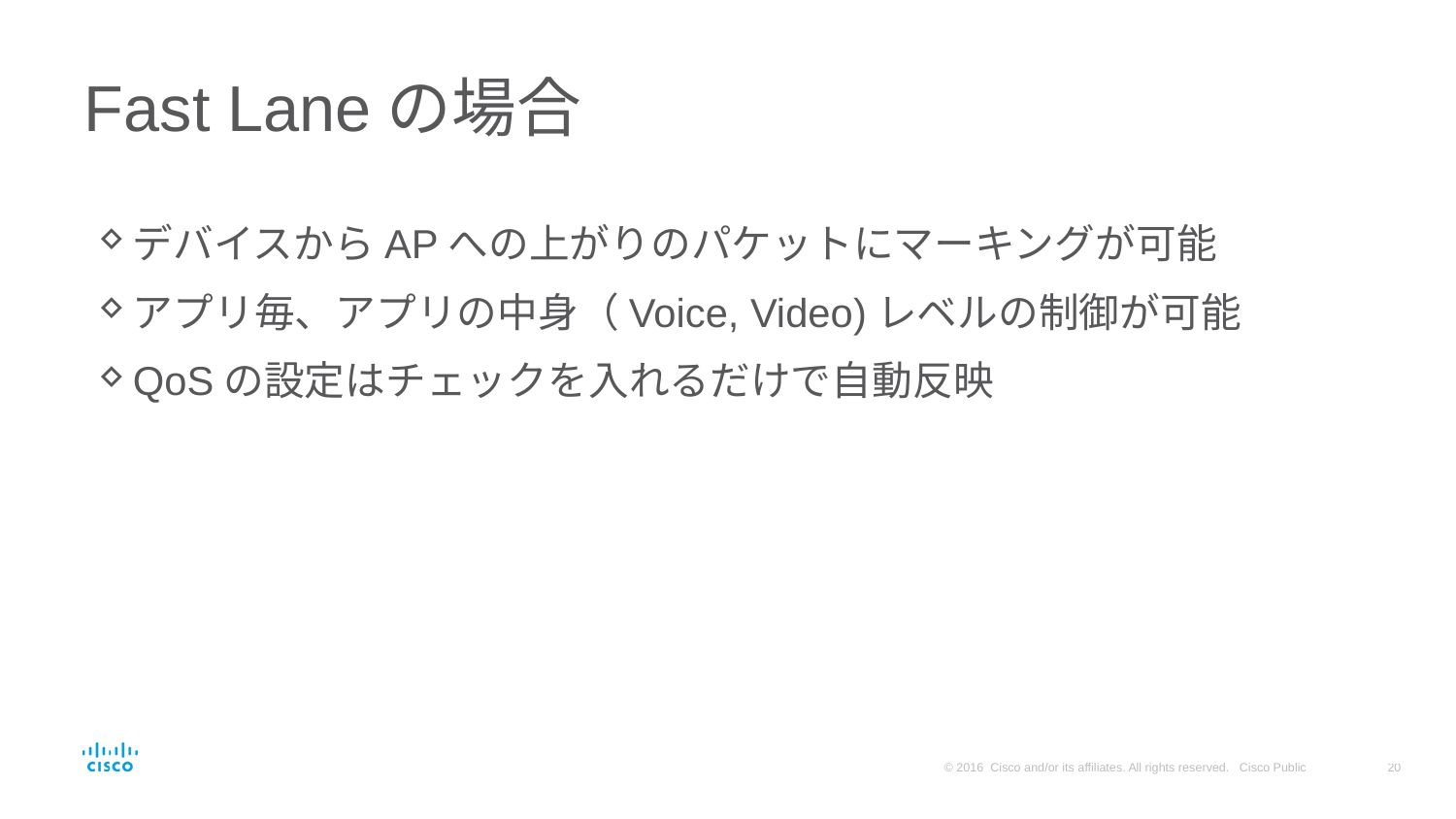

# Fast Laneの場合
デバイスからAPへの上がりのパケットにマーキングが可能
アプリ毎、アプリの中身（Voice, Video)レベルの制御が可能
QoSの設定はチェックを入れるだけで自動反映